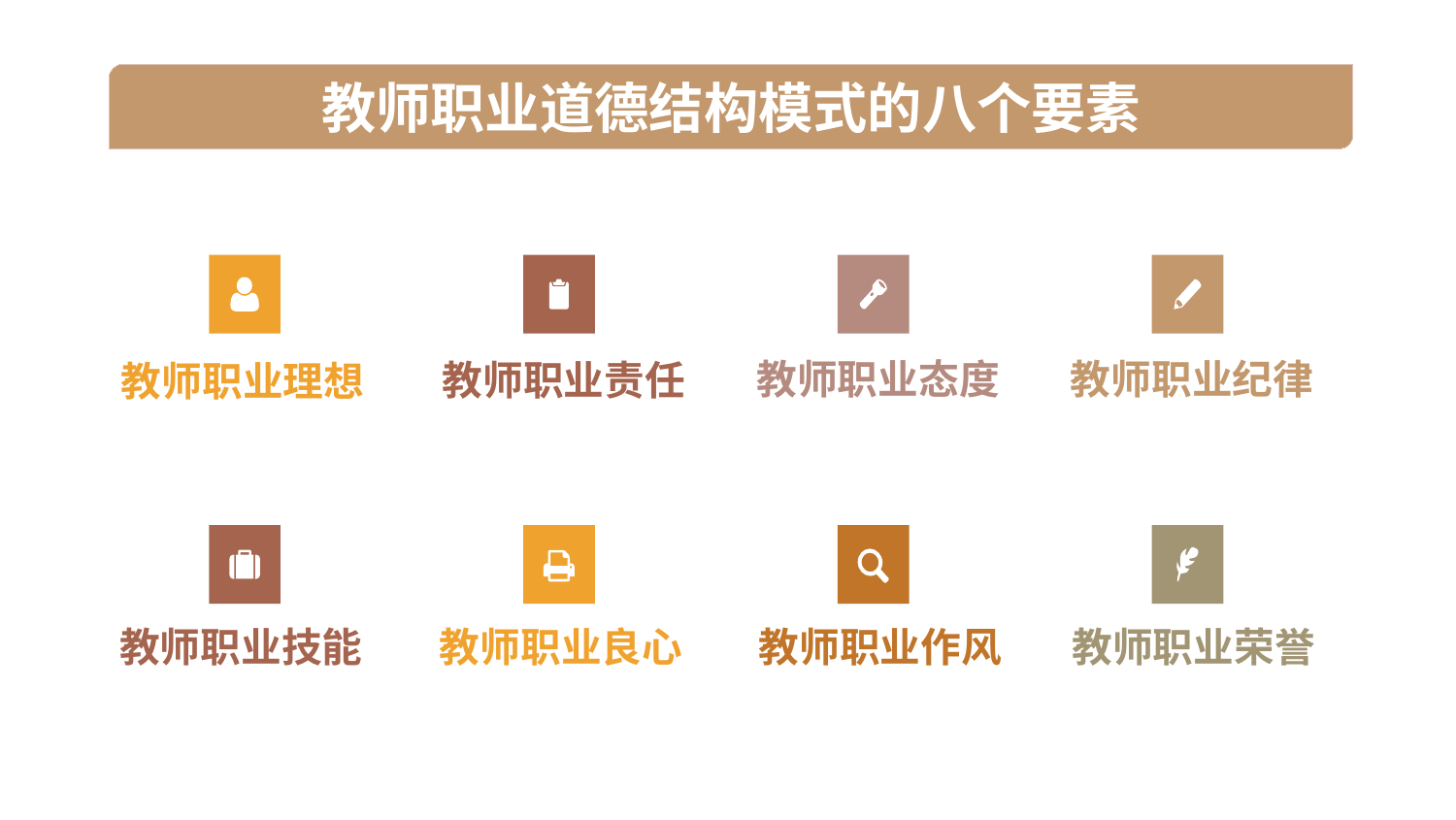

教师职业道德结构模式的八个要素

教师职业态度
教师职业纪律
教师职业责任
教师职业理想

教师职业技能
教师职业荣誉
教师职业良心
教师职业作风